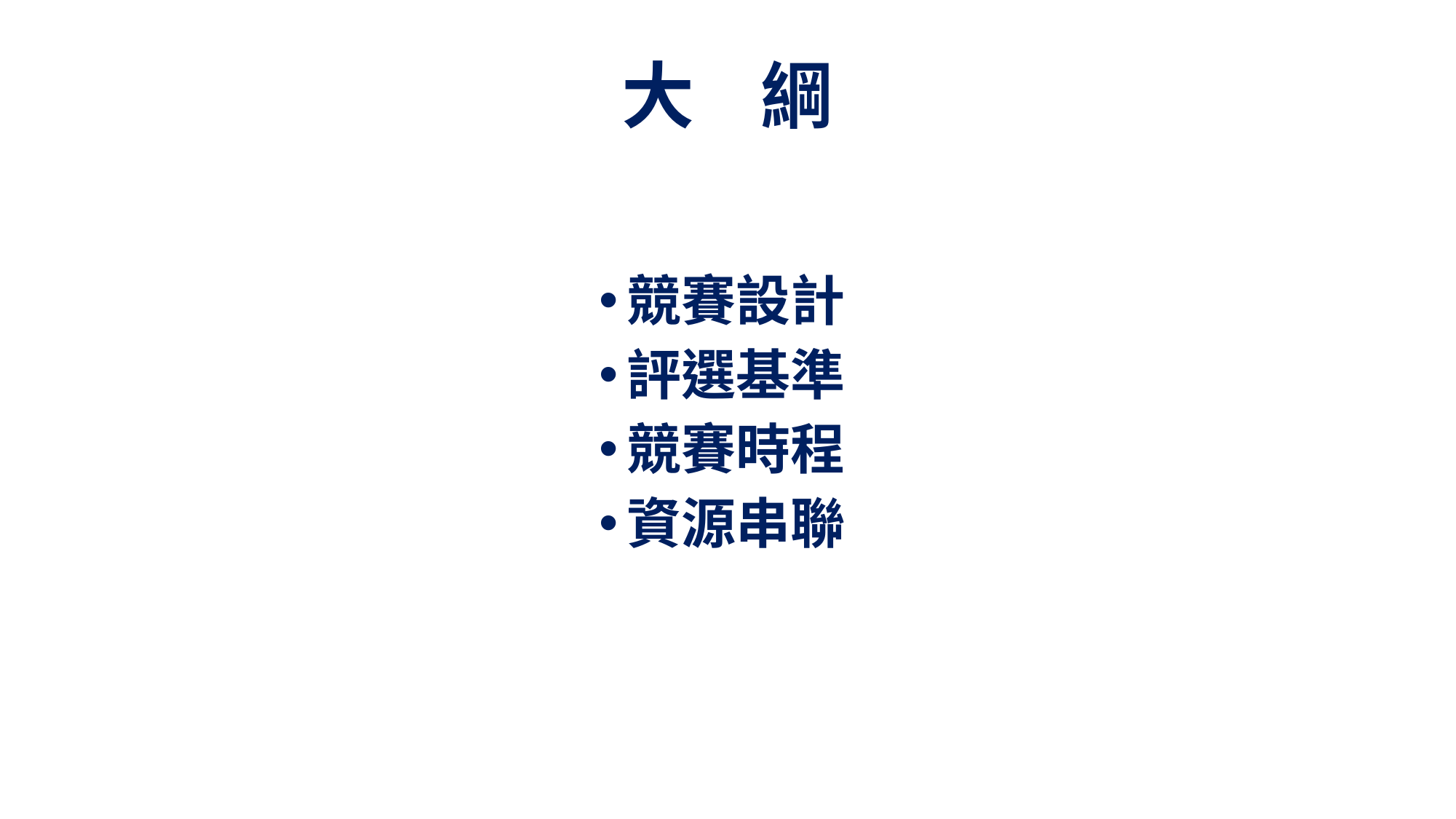

# 大    綱
競賽設計
評選基準
競賽時程
資源串聯